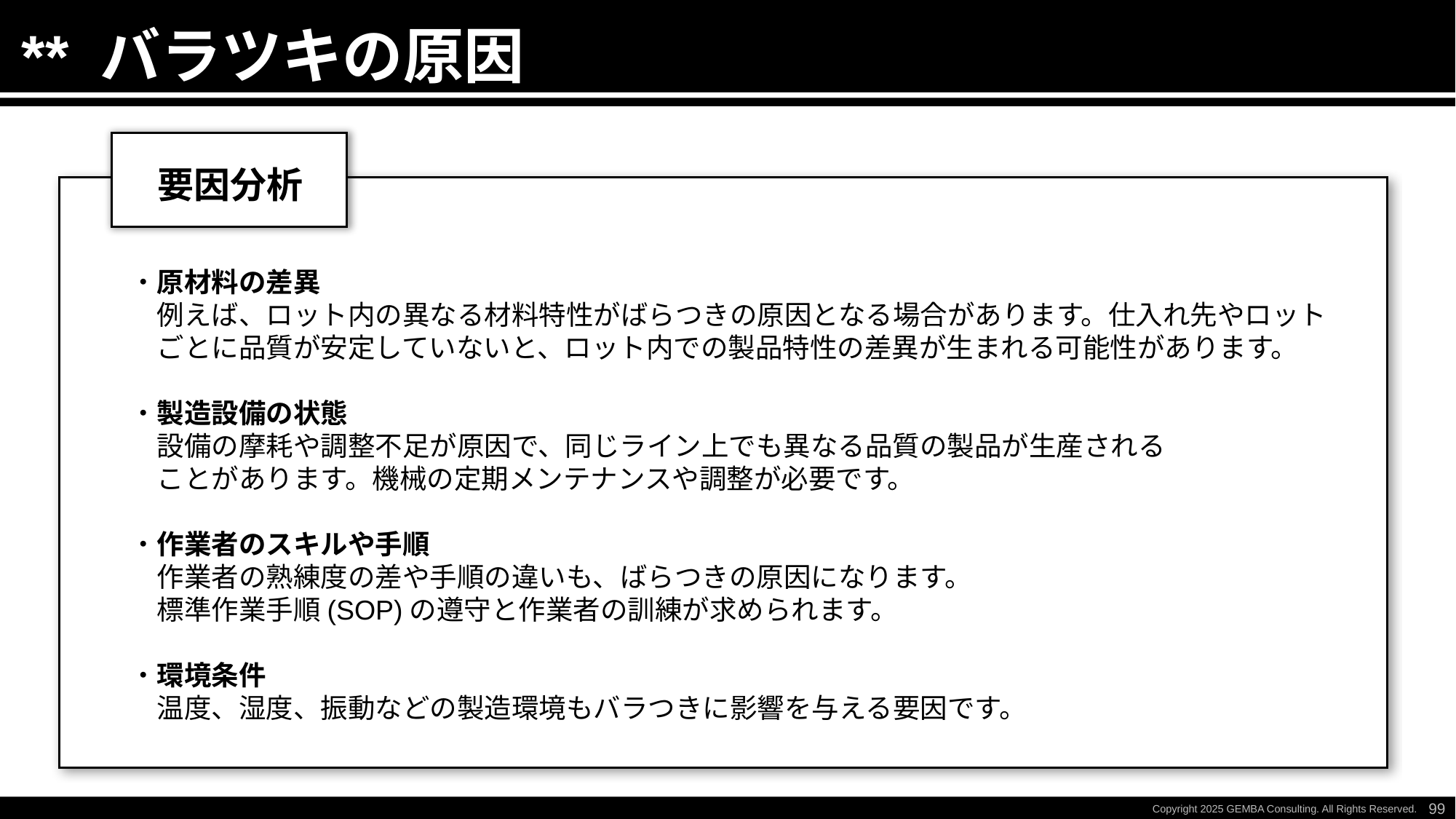

** バラツキの原因

要因分析

　・原材料の差異
　　例えば、ロット内の異なる材料特性がばらつきの原因となる場合があります。仕入れ先やロット
　　ごとに品質が安定していないと、ロット内での製品特性の差異が生まれる可能性があります。

　・製造設備の状態
　　設備の摩耗や調整不足が原因で、同じライン上でも異なる品質の製品が生産される
　　ことがあります。機械の定期メンテナンスや調整が必要です。

　・作業者のスキルや手順
　　作業者の熟練度の差や手順の違いも、ばらつきの原因になります。
　　標準作業手順(SOP)の遵守と作業者の訓練が求められます。

　・環境条件
　　温度、湿度、振動などの製造環境もバラつきに影響を与える要因です。
99